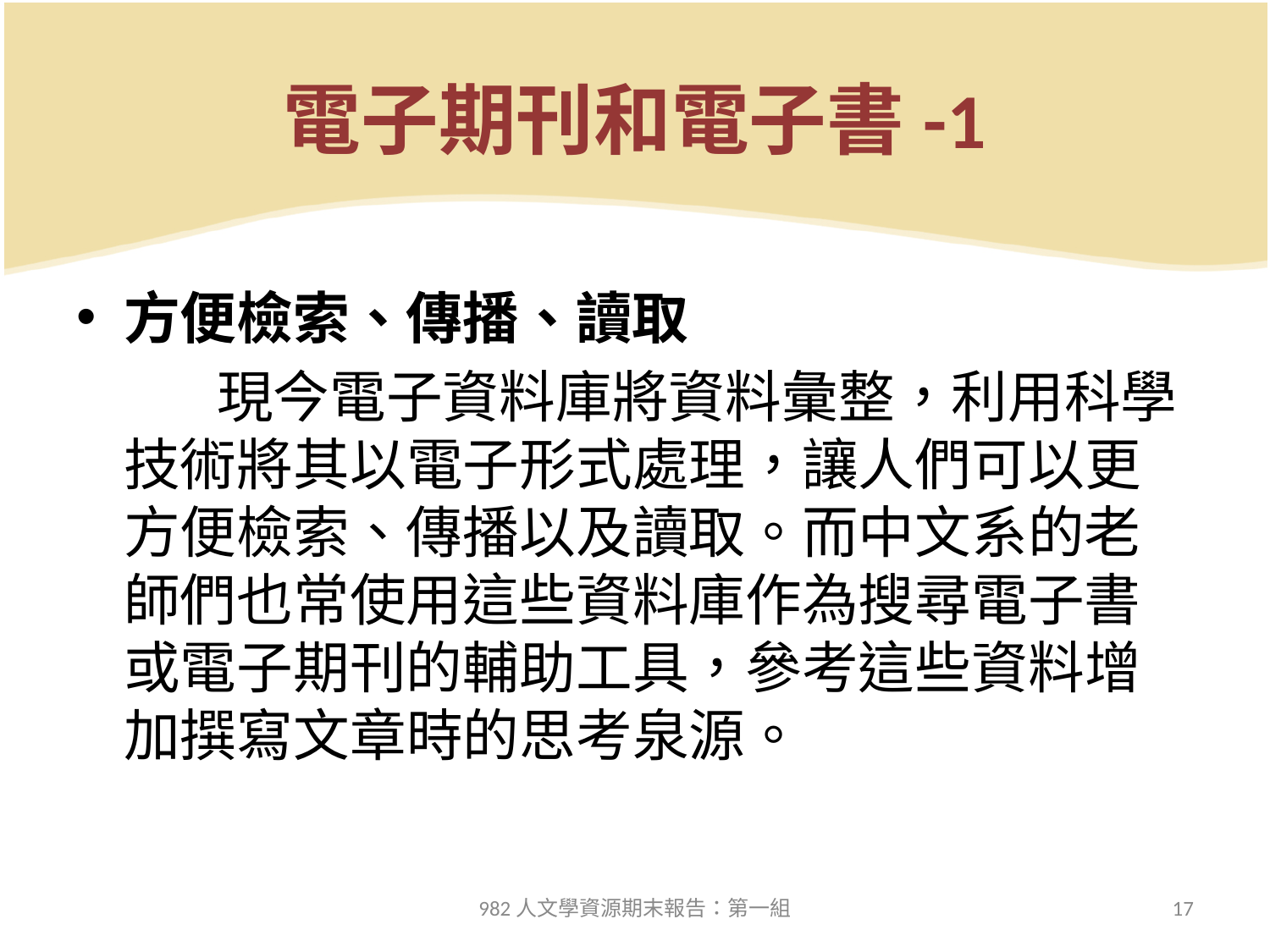

# 電子期刊和電子書-1
方便檢索、傳播、讀取
          現今電子資料庫將資料彙整，利用科學技術將其以電子形式處理，讓人們可以更方便檢索、傳播以及讀取。而中文系的老師們也常使用這些資料庫作為搜尋電子書或電子期刊的輔助工具，參考這些資料增加撰寫文章時的思考泉源。

982人文學資源期末報告：第一組
17